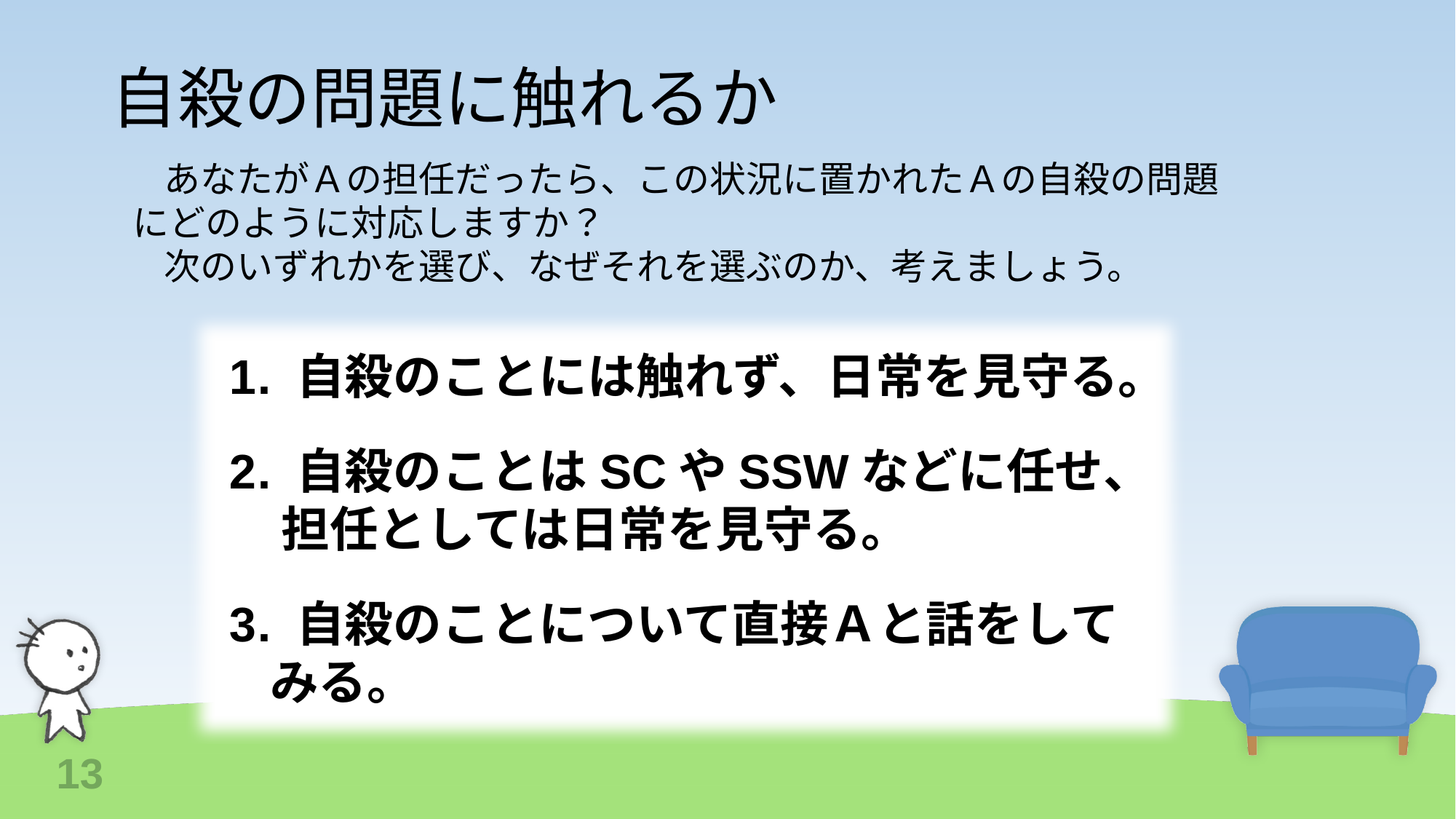

# 自殺の問題に触れるか
あなたがＡの担任だったら、この状況に置かれたＡの自殺の問題にどのように対応しますか？
次のいずれかを選び、なぜそれを選ぶのか、考えましょう。
 自殺のことには触れず、日常を見守る。
 自殺のことはSCやSSWなどに任せ、 担任としては日常を見守る。
 自殺のことについて直接Ａと話をしてみる。
13